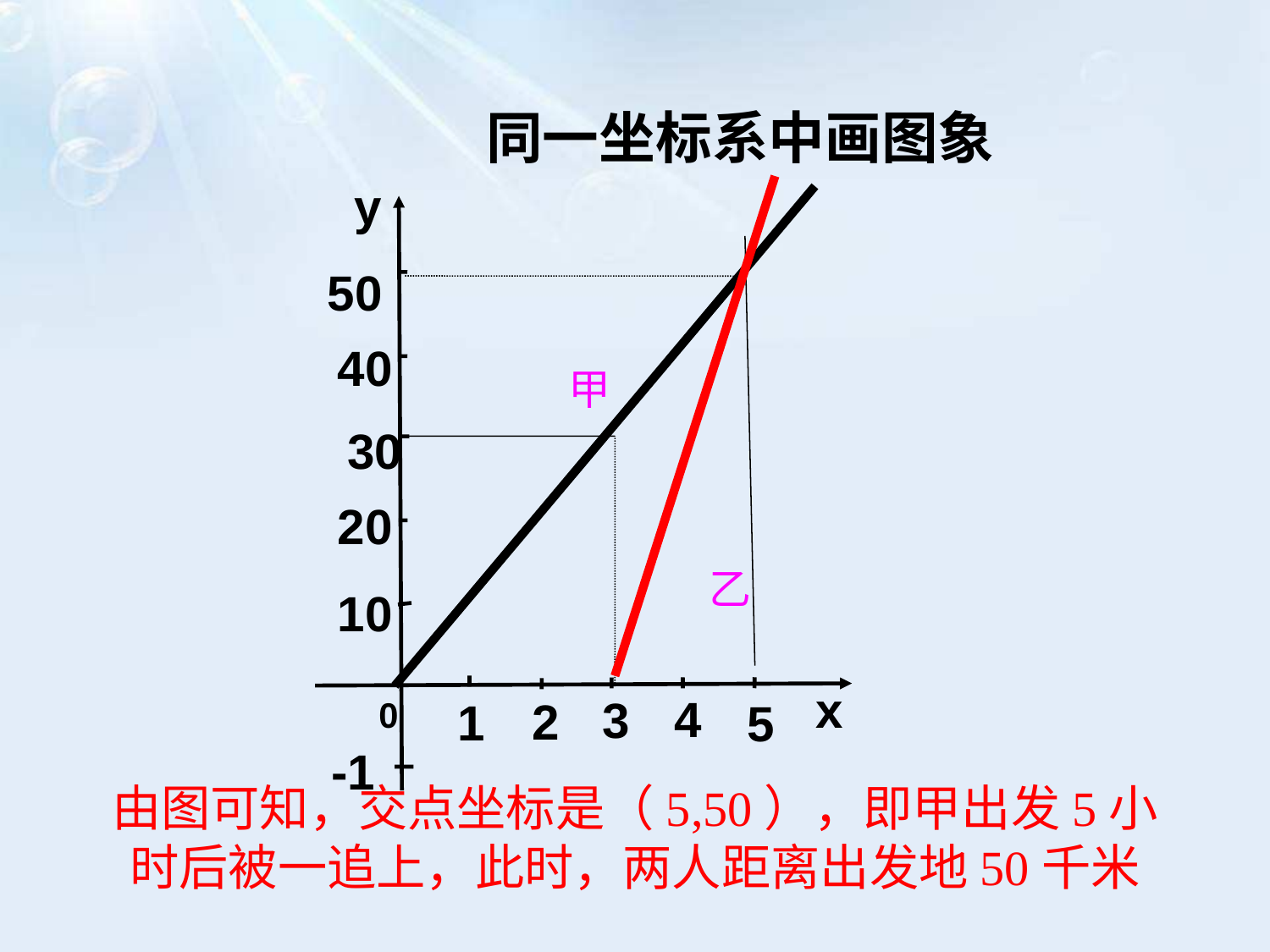

同一坐标系中画图象
y

50

40

甲
30

20

乙
10

x

4
3

2
1
5
0
-1

由图可知，交点坐标是（5,50），即甲出发5小时后被一追上，此时，两人距离出发地50千米